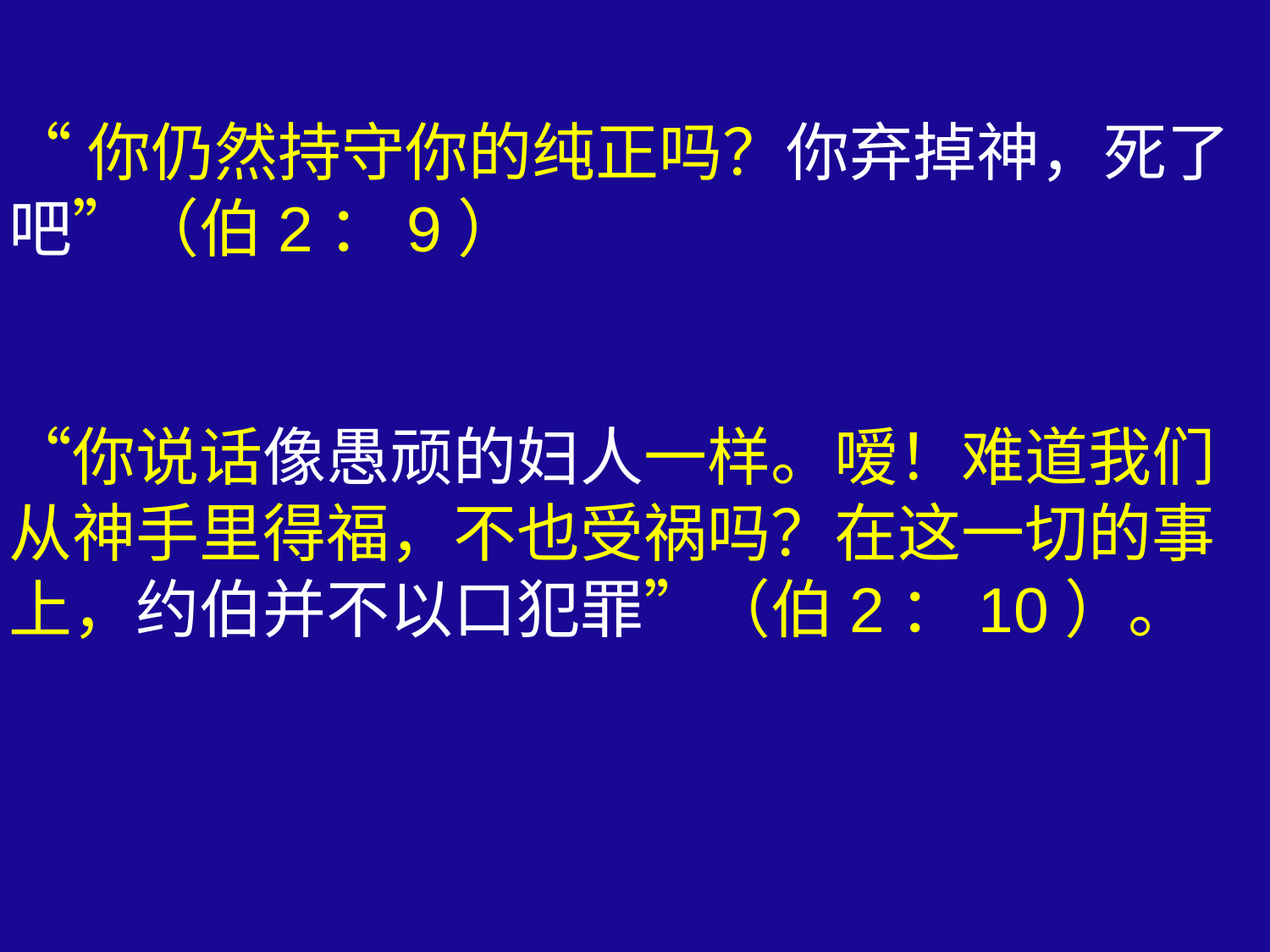

# “你仍然持守你的纯正吗？你弃掉神，死了吧”（伯2：9） “你说话像愚顽的妇人一样。嗳！难道我们从神手里得福，不也受祸吗？在这一切的事上，约伯并不以口犯罪”（伯2：10）。